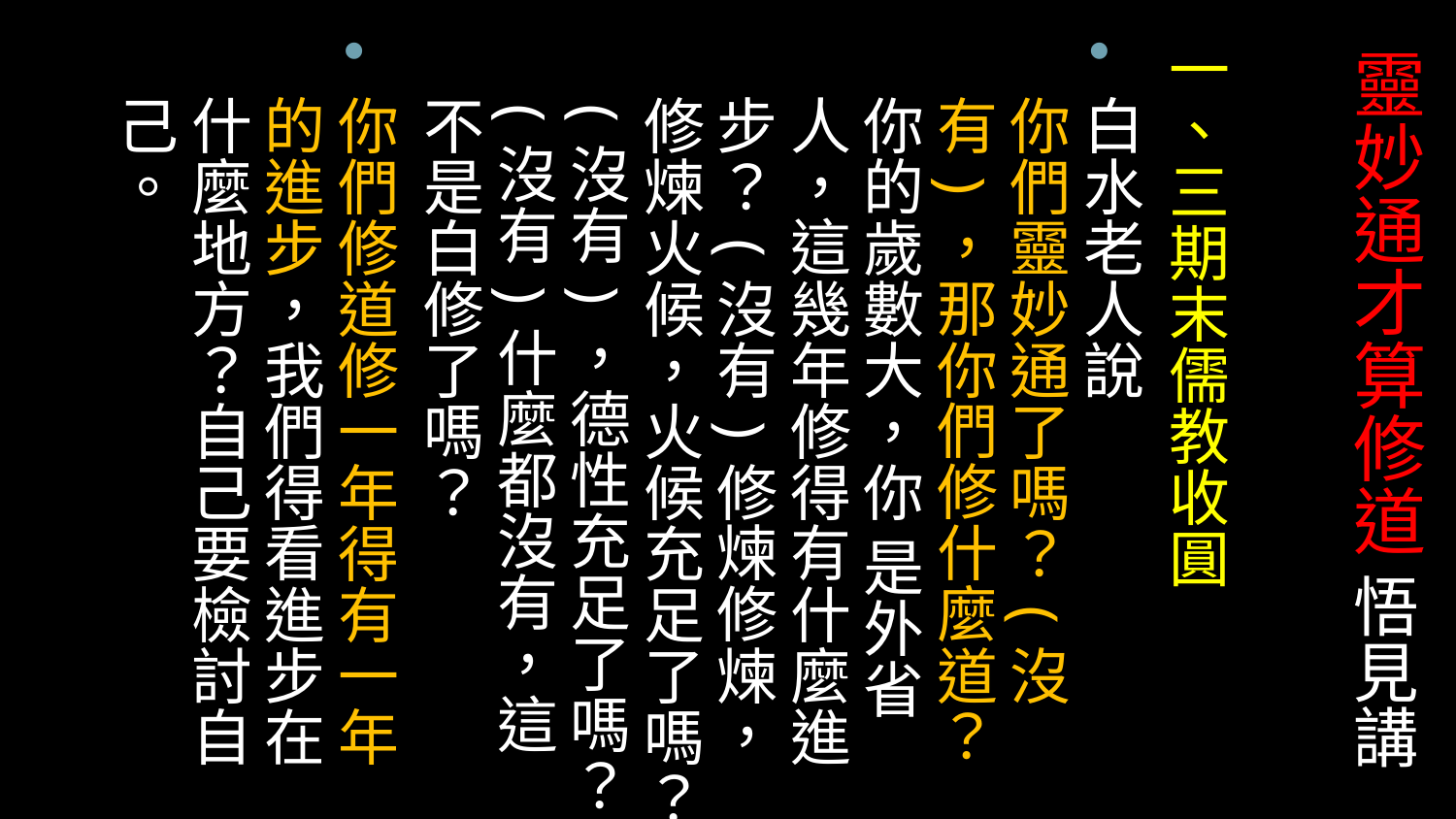

一、三期末儒教收圓
白水老人說
你們靈妙通了嗎？(沒有)，那你們修什麼道？你的歲數大，你 是外省人，這幾年修得有什麼進步？(沒有)修煉修煉，修煉火候，火候充足了嗎？(沒有)，德性充足了嗎？(沒有)什麼都沒有，這不是白修了嗎？
你們修道修一年得有一年的進步，我們得看進步在什麼地方？自己要檢討自己。

# 靈妙通才算修道 悟見講